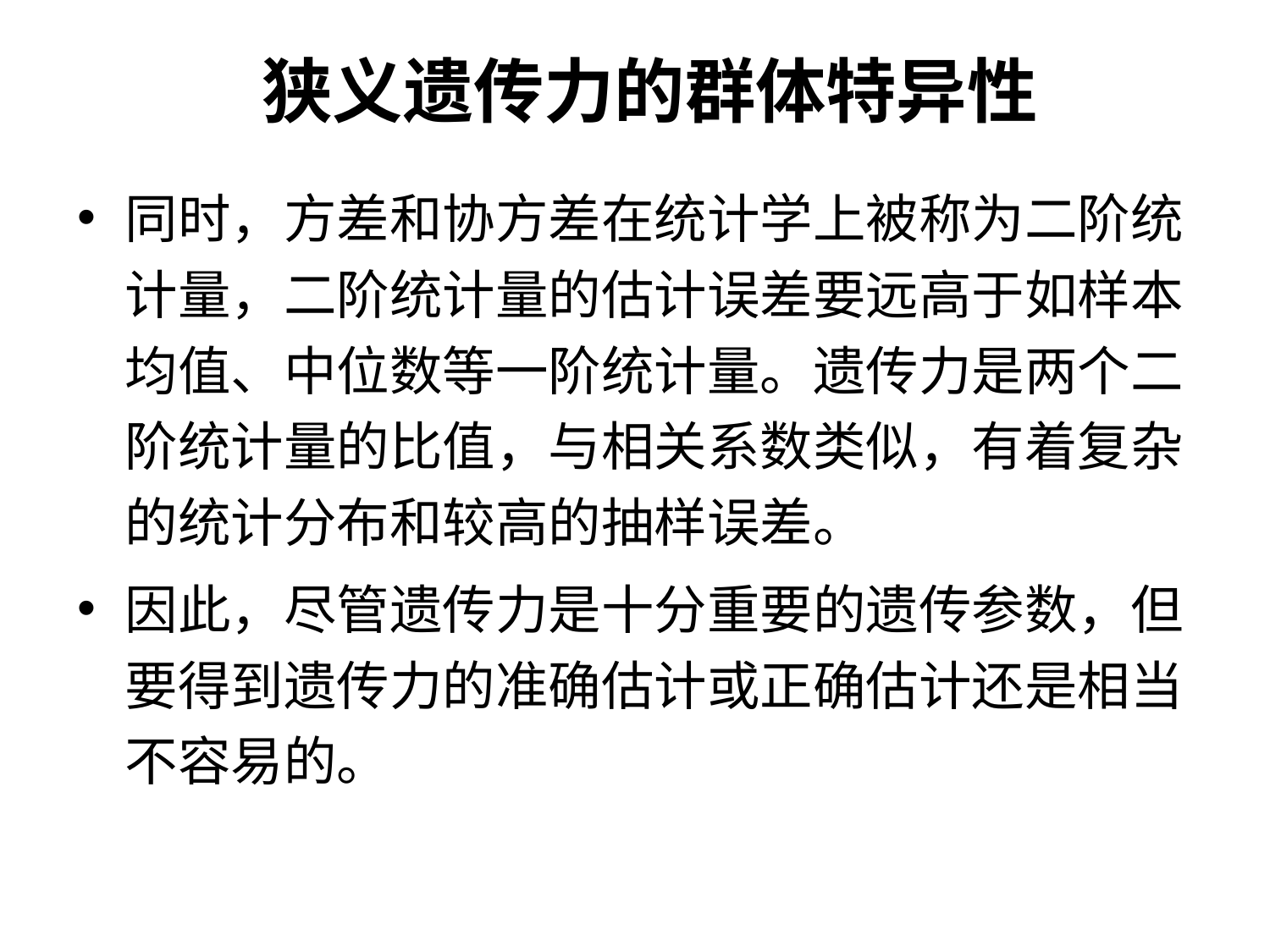

# 狭义遗传力的群体特异性
同时，方差和协方差在统计学上被称为二阶统计量，二阶统计量的估计误差要远高于如样本均值、中位数等一阶统计量。遗传力是两个二阶统计量的比值，与相关系数类似，有着复杂的统计分布和较高的抽样误差。
因此，尽管遗传力是十分重要的遗传参数，但要得到遗传力的准确估计或正确估计还是相当不容易的。